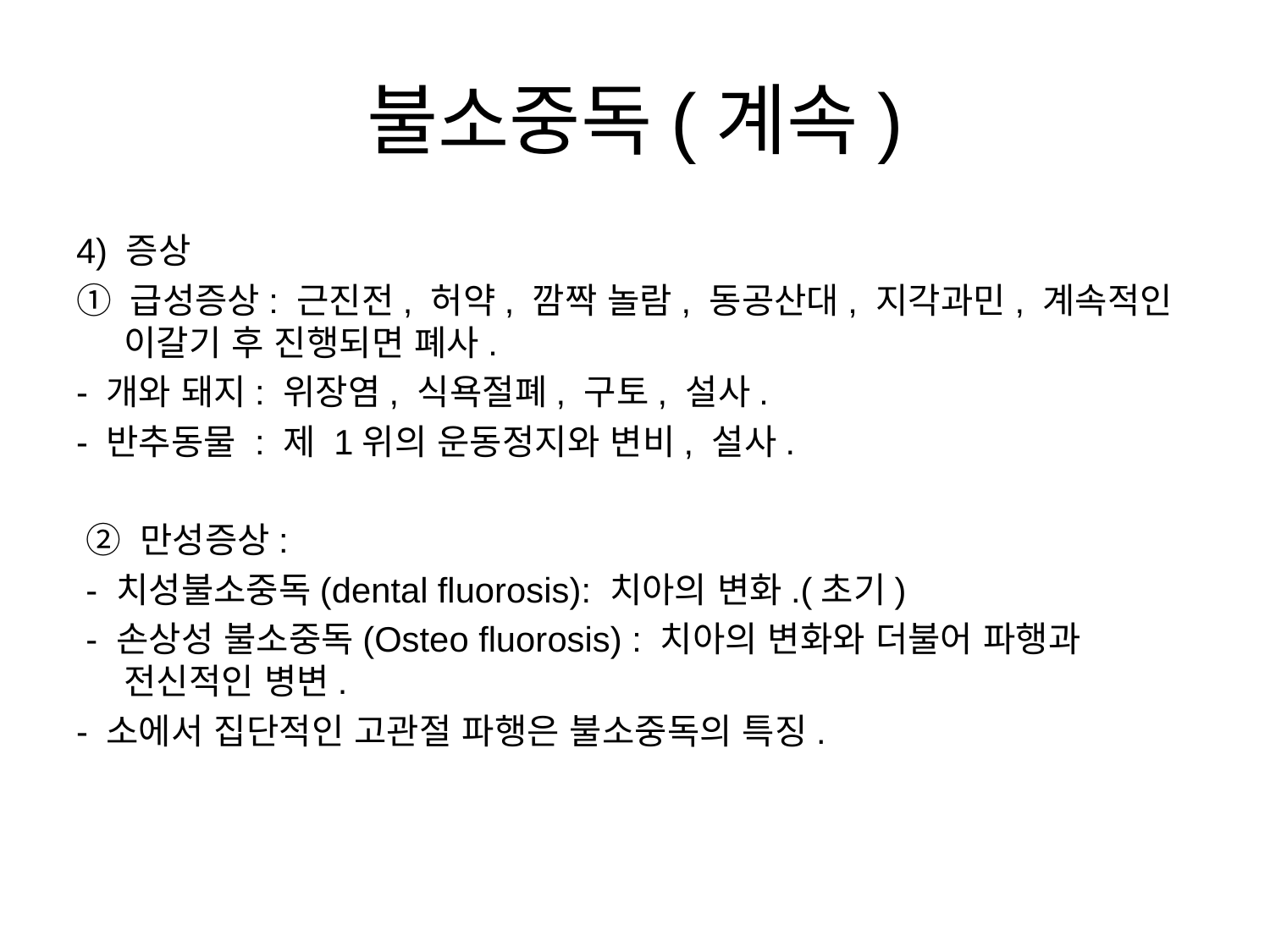

# 불소중독(계속)
4) 증상
① 급성증상: 근진전, 허약, 깜짝 놀람, 동공산대, 지각과민, 계속적인 이갈기 후 진행되면 폐사.
- 개와 돼지: 위장염, 식욕절폐, 구토, 설사.
- 반추동물 : 제 1위의 운동정지와 변비, 설사.

 ② 만성증상:
 - 치성불소중독(dental fluorosis): 치아의 변화.(초기)
 - 손상성 불소중독(Osteo fluorosis) : 치아의 변화와 더불어 파행과 전신적인 병변.
- 소에서 집단적인 고관절 파행은 불소중독의 특징.